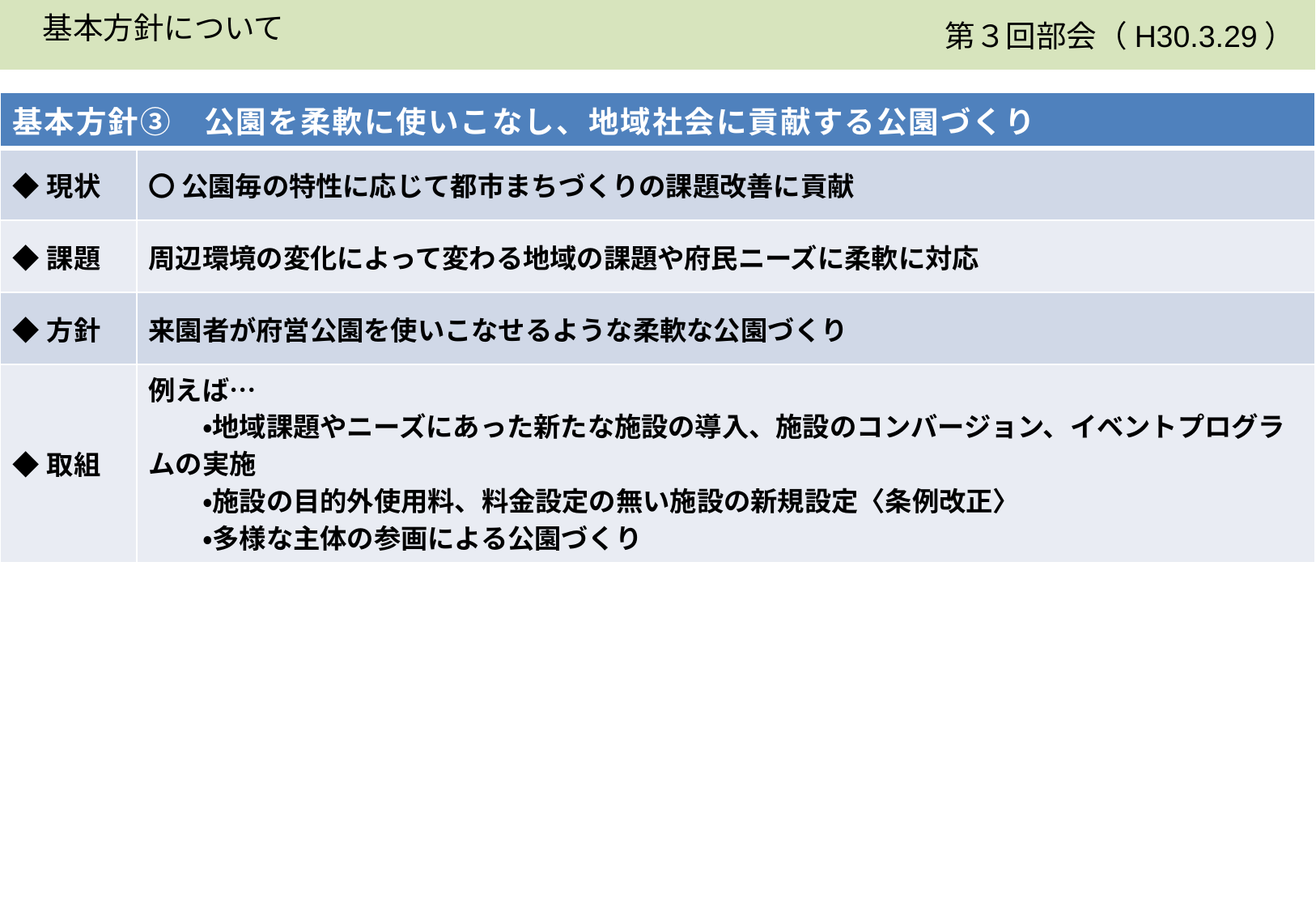

第３回部会（H30.3.29）
　基本方針について
| 基本方針③　公園を柔軟に使いこなし、地域社会に貢献する公園づくり |  |
| --- | --- |
| ◆現状 | 〇 公園毎の特性に応じて都市まちづくりの課題改善に貢献 |
| ◆課題 | 周辺環境の変化によって変わる地域の課題や府民ニーズに柔軟に対応 |
| ◆方針 | 来園者が府営公園を使いこなせるような柔軟な公園づくり |
| ◆取組 | 例えば… 　　・地域課題やニーズにあった新たな施設の導入、施設のコンバージョン、イベントプログラムの実施 　　・施設の目的外使用料、料金設定の無い施設の新規設定〈条例改正〉 　　・多様な主体の参画による公園づくり |